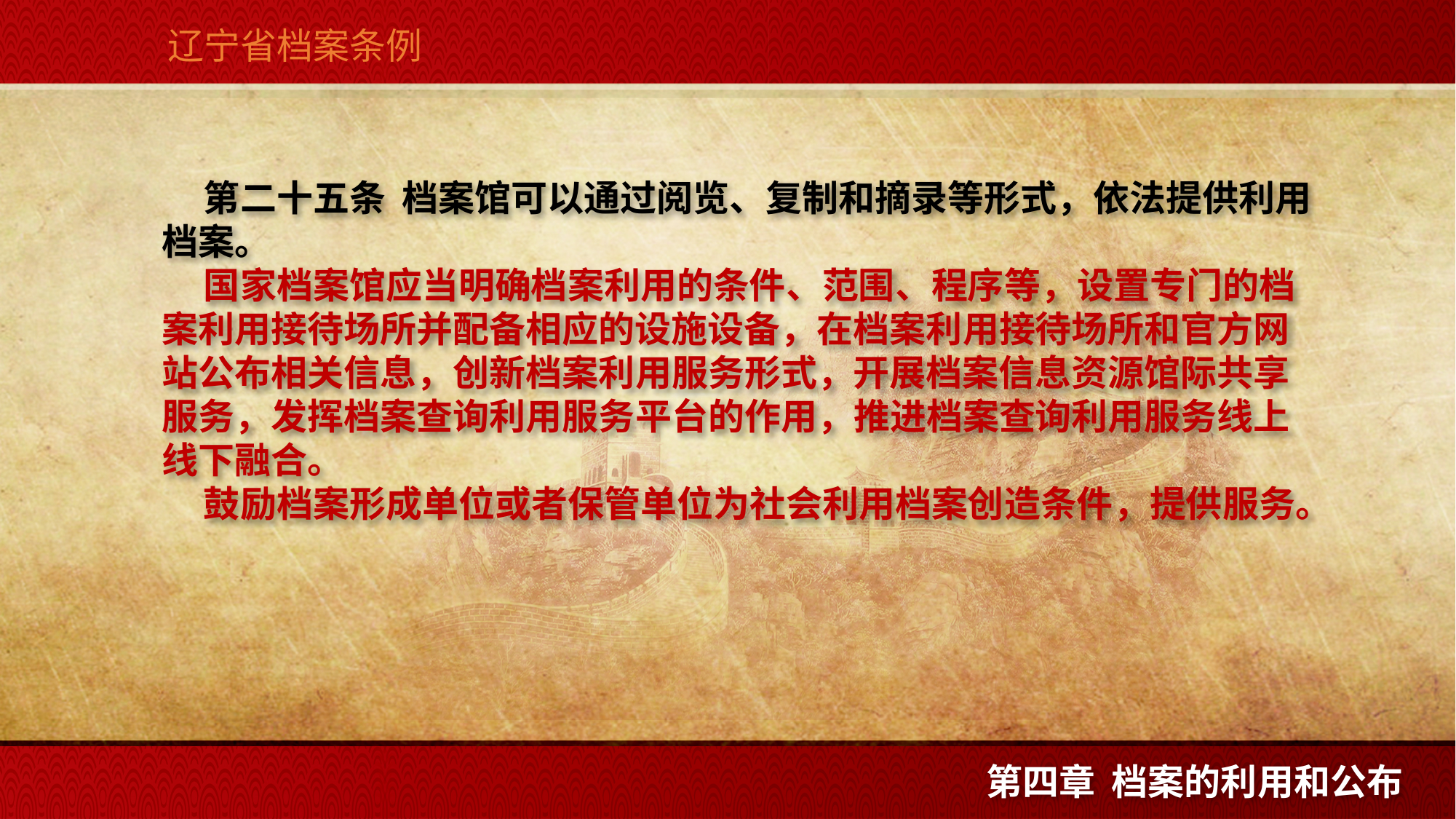

辽宁省档案条例
    第二十五条  档案馆可以通过阅览、复制和摘录等形式，依法提供利用档案。
    国家档案馆应当明确档案利用的条件、范围、程序等，设置专门的档案利用接待场所并配备相应的设施设备，在档案利用接待场所和官方网站公布相关信息，创新档案利用服务形式，开展档案信息资源馆际共享服务，发挥档案查询利用服务平台的作用，推进档案查询利用服务线上线下融合。
    鼓励档案形成单位或者保管单位为社会利用档案创造条件，提供服务。
第四章  档案的利用和公布